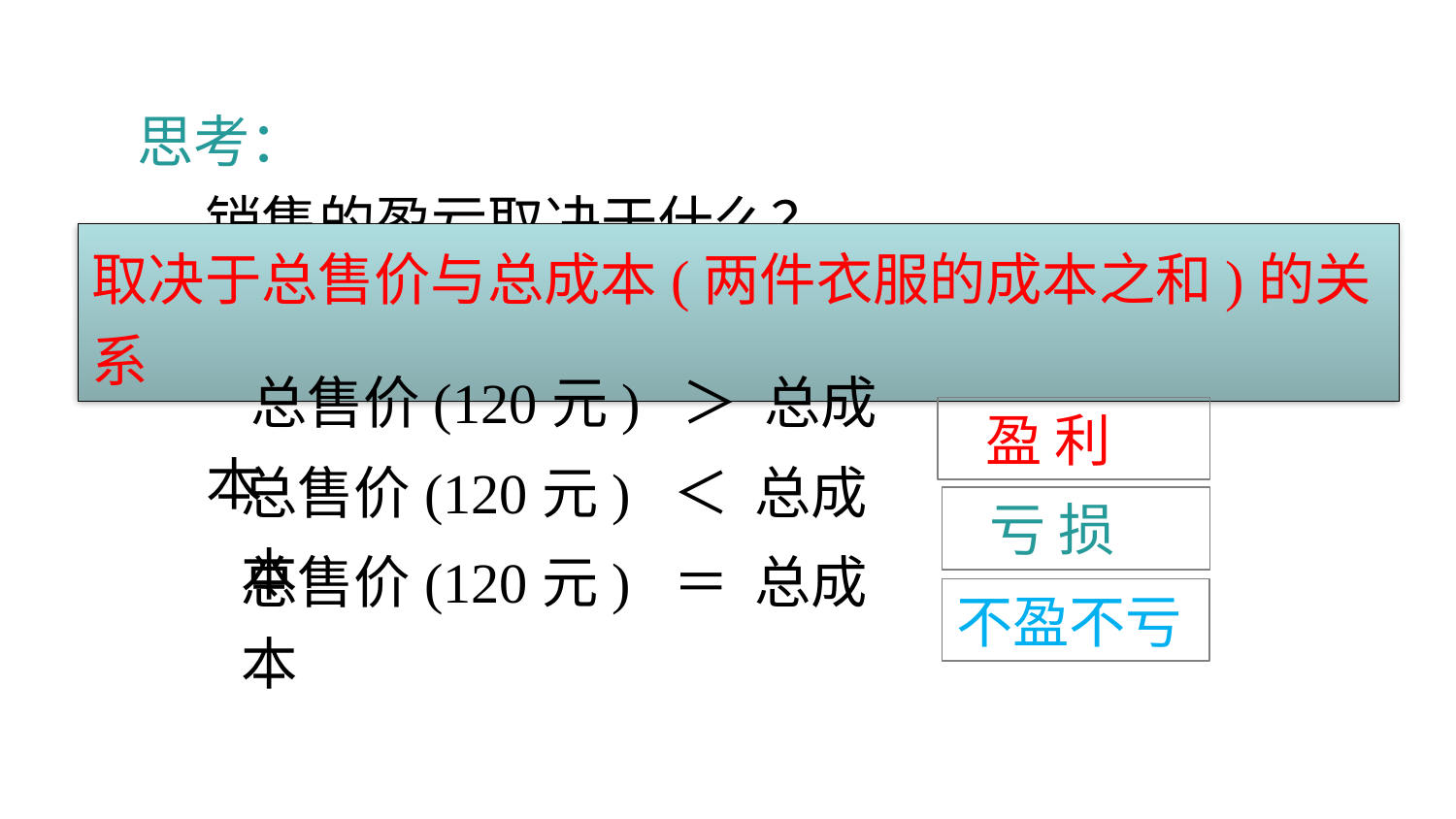

思考：
       销售的盈亏取决于什么？
取决于总售价与总成本(两件衣服的成本之和)的关系
   总售价(120元)  ＞  总成本
  盈 利
总售价(120元)  ＜  总成本
  亏 损
总售价(120元)  ＝  总成本
不盈不亏